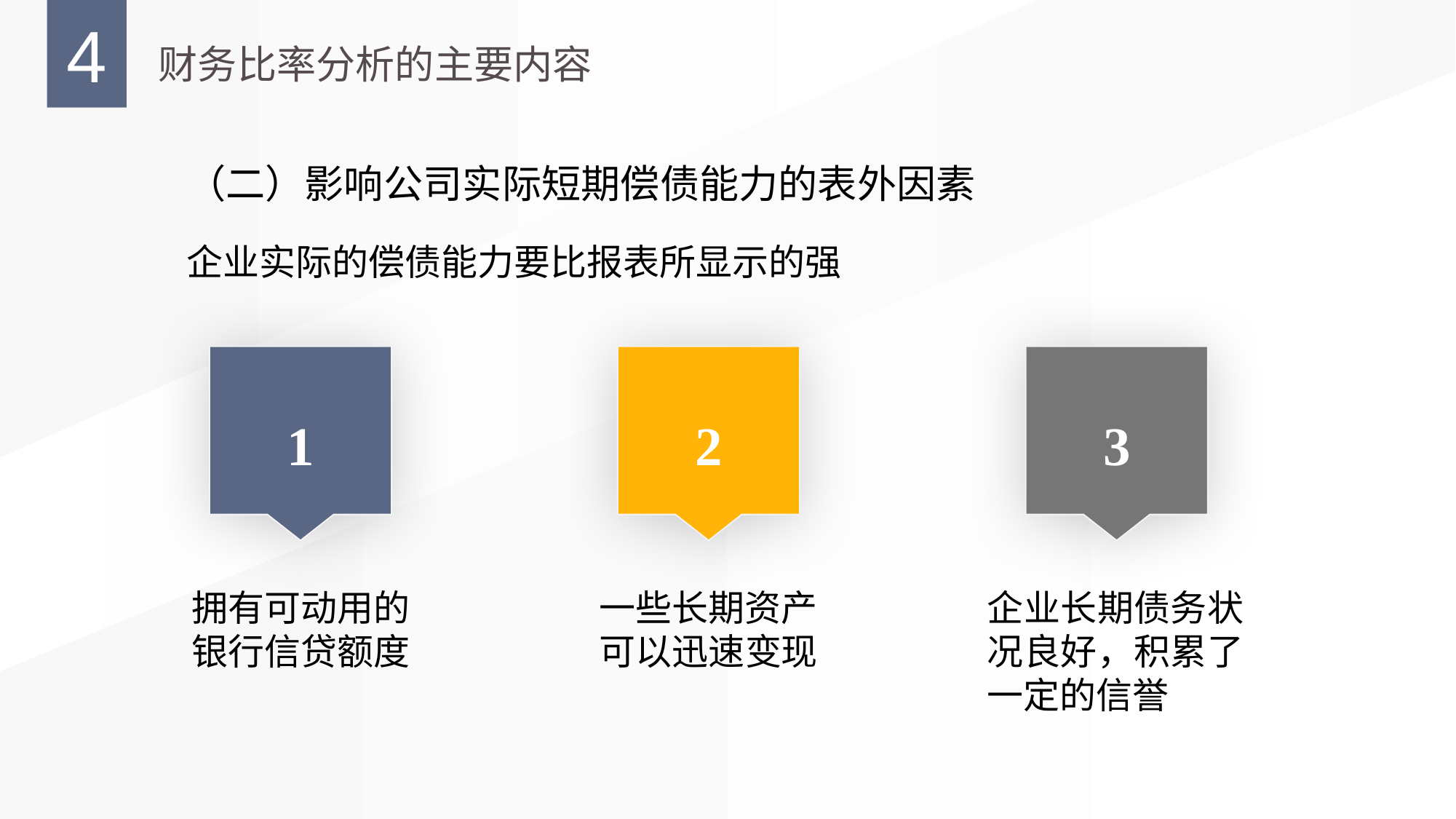

（二）影响公司实际短期偿债能力的表外因素
企业实际的偿债能力要比报表所显示的强
1
2
3
拥有可动用的银行信贷额度
一些长期资产可以迅速变现
企业长期债务状况良好，积累了一定的信誉